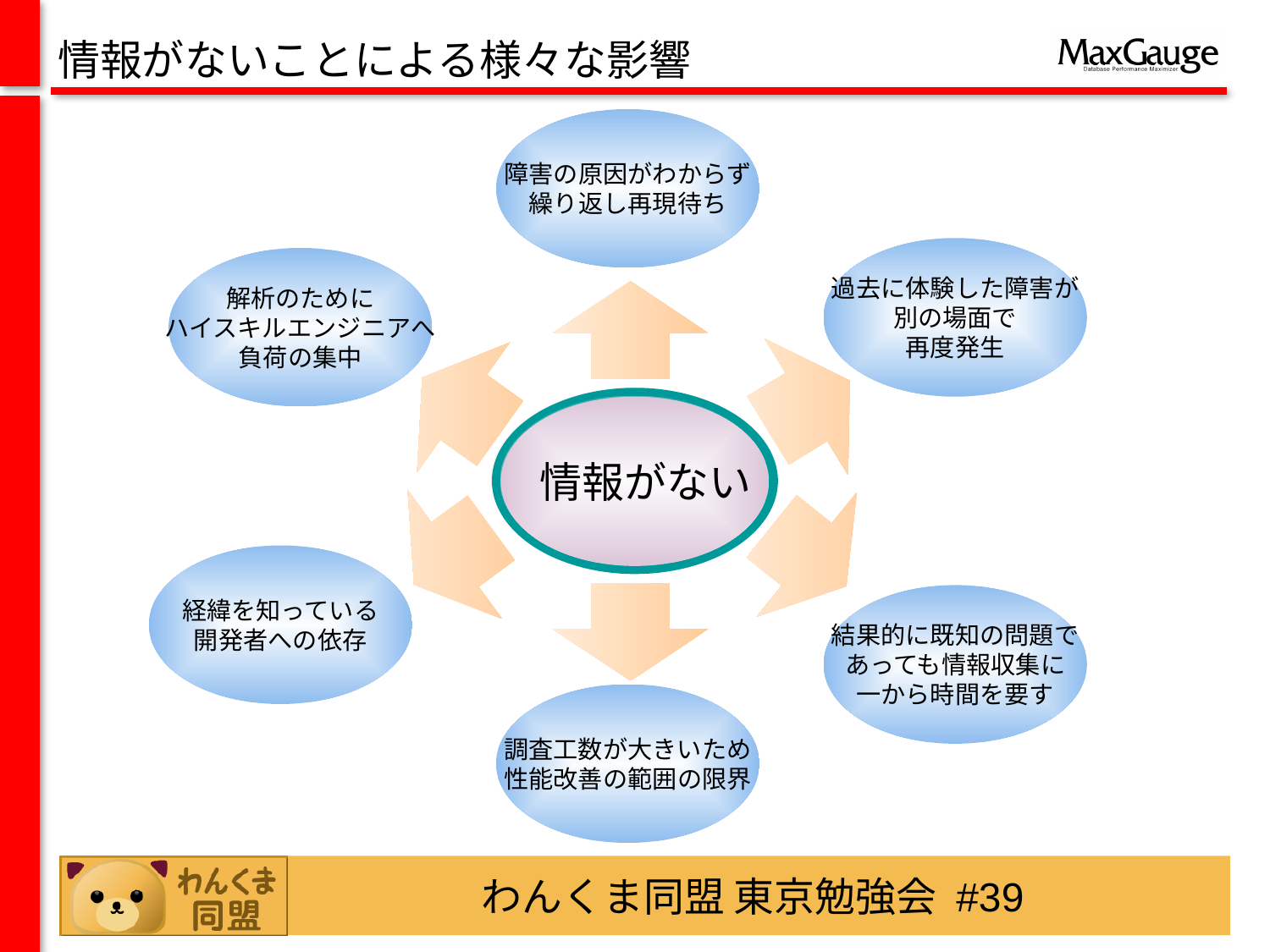

情報がないことによる様々な影響
障害の原因がわからず
繰り返し再現待ち
過去に体験した障害が
別の場面で
再度発生
解析のために
ハイスキルエンジニアへ
負荷の集中

情報がない

経緯を知っている
開発者への依存

結果的に既知の問題で
あっても情報収集に
一から時間を要す
調査工数が大きいため
性能改善の範囲の限界